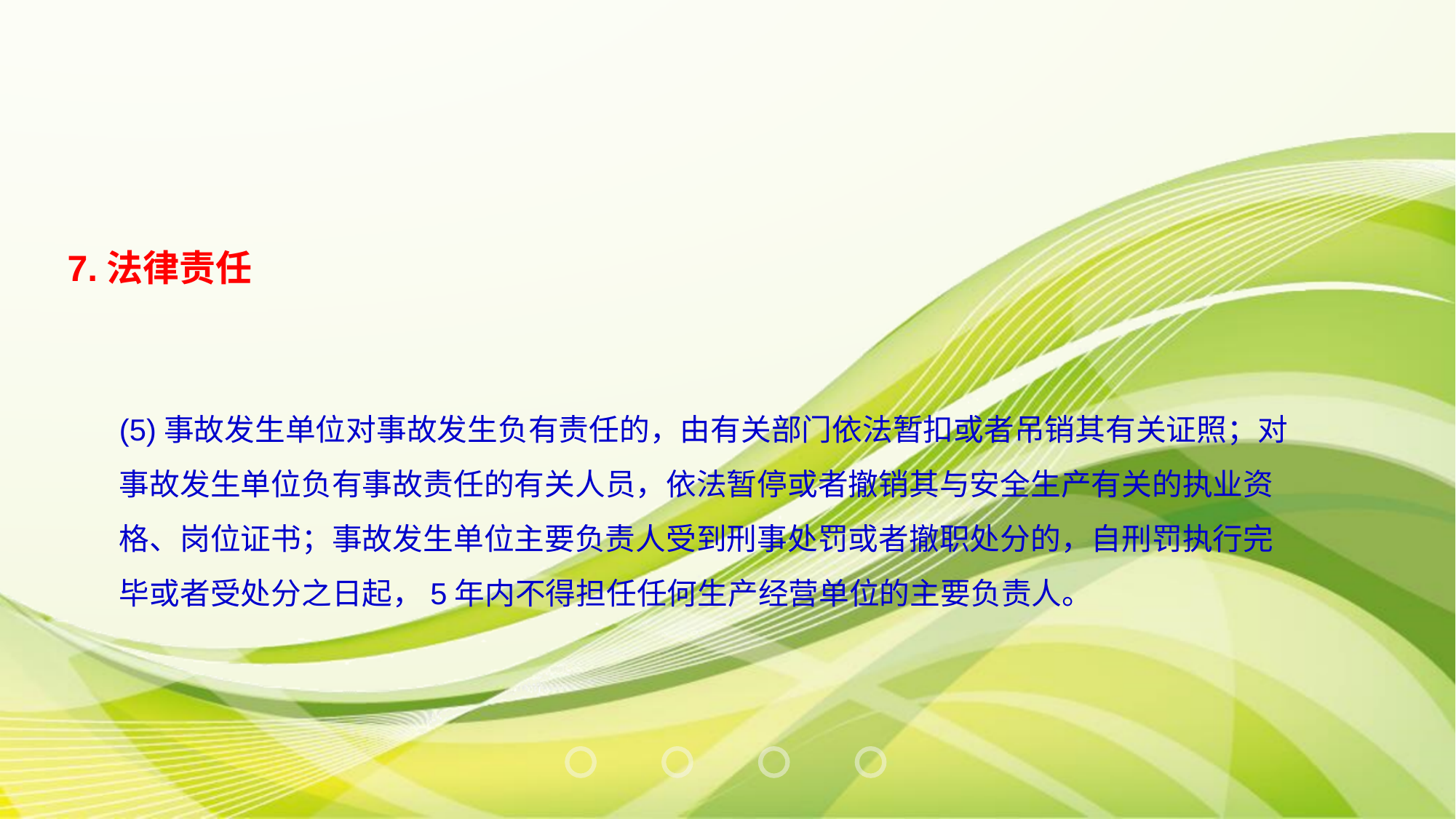

7.法律责任
(5)事故发生单位对事故发生负有责任的，由有关部门依法暂扣或者吊销其有关证照；对事故发生单位负有事故责任的有关人员，依法暂停或者撤销其与安全生产有关的执业资格、岗位证书；事故发生单位主要负责人受到刑事处罚或者撤职处分的，自刑罚执行完毕或者受处分之日起，5年内不得担任任何生产经营单位的主要负责人。